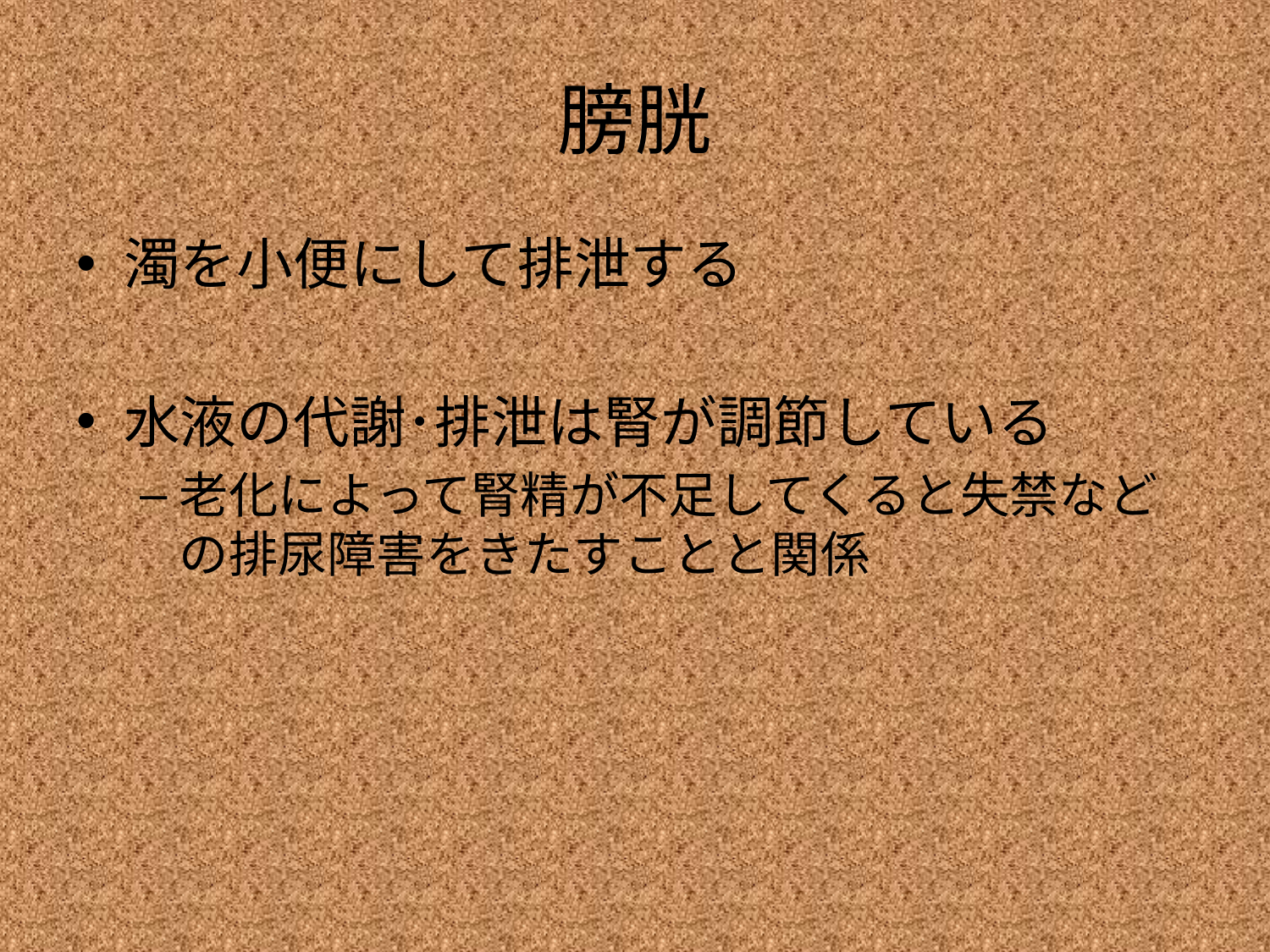

# 膀胱
濁を小便にして排泄する

水液の代謝･排泄は腎が調節している
老化によって腎精が不足してくると失禁などの排尿障害をきたすことと関係